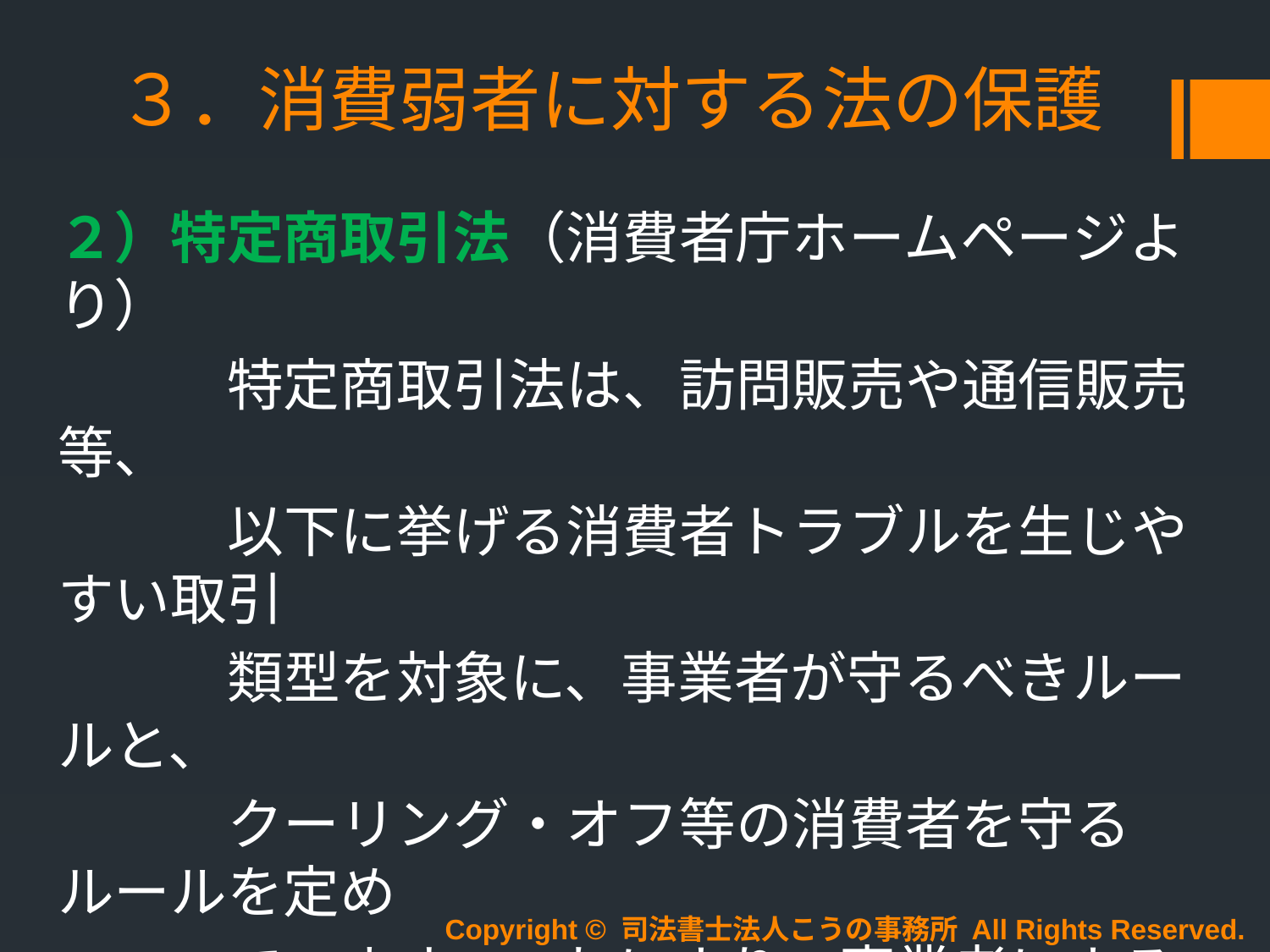

# ３．消費弱者に対する法の保護
２）特定商取引法（消費者庁ホームページより）
　　　特定商取引法は、訪問販売や通信販売等、
　　　以下に挙げる消費者トラブルを生じやすい取引
　　　類型を対象に、事業者が守るべきルールと、
　　　クーリング・オフ等の消費者を守るルールを定め
　　　ています。これにより、事業者による違法・悪質
　　　な勧誘行為等を防止し、消費者の利益を守る
　　　ための法律です。
Copyright © 司法書士法人こうの事務所 All Rights Reserved.